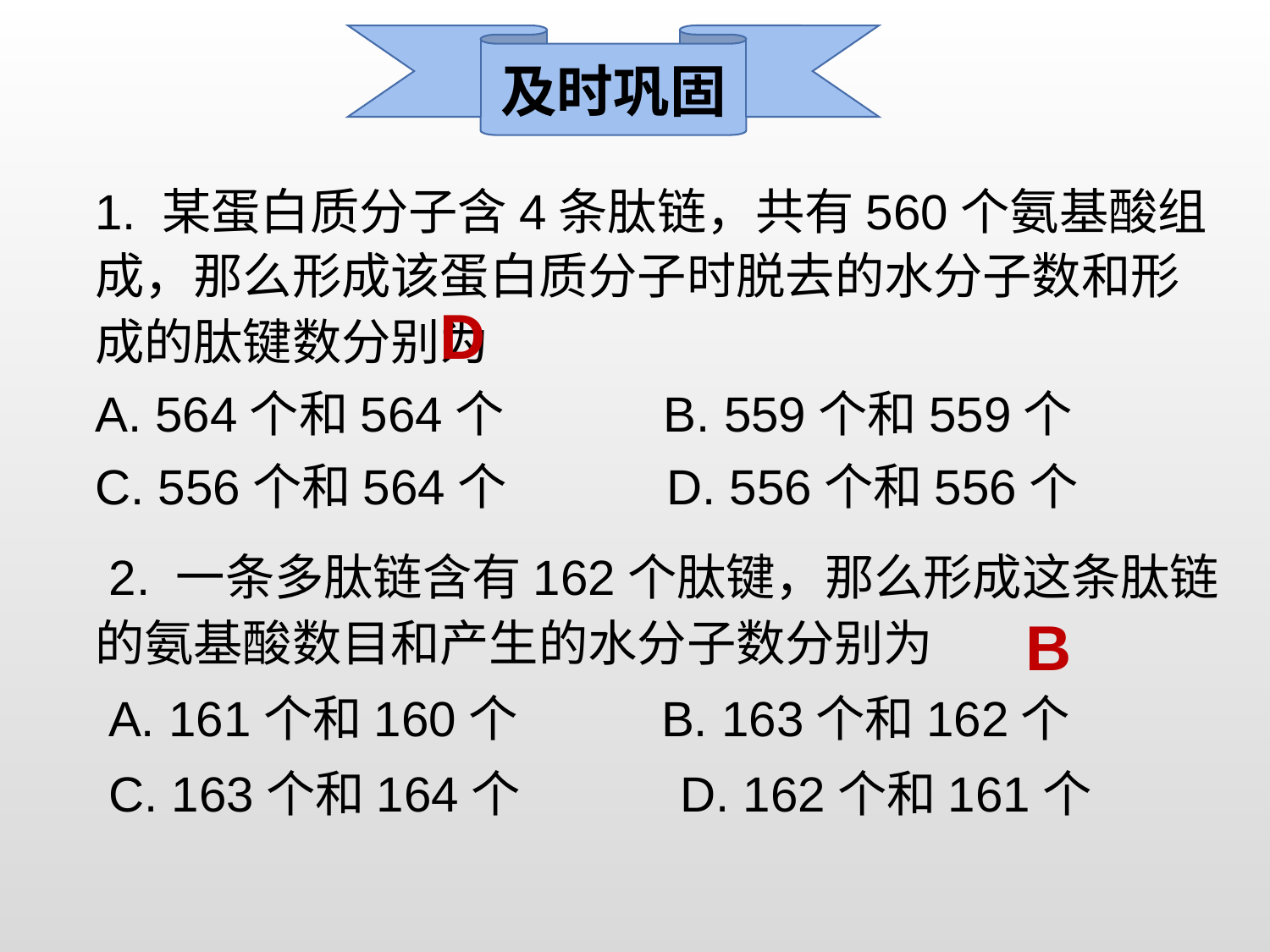

及时巩固
1. 某蛋白质分子含4条肽链，共有560个氨基酸组成，那么形成该蛋白质分子时脱去的水分子数和形成的肽键数分别为
A. 564个和564个　　　B. 559个和559个
C. 556个和564个　　　D. 556个和556个
D
 2. 一条多肽链含有162个肽键，那么形成这条肽链的氨基酸数目和产生的水分子数分别为
 A. 161个和160个　　   B. 163个和162个
 C. 163个和164个　　　D. 162个和161个
B